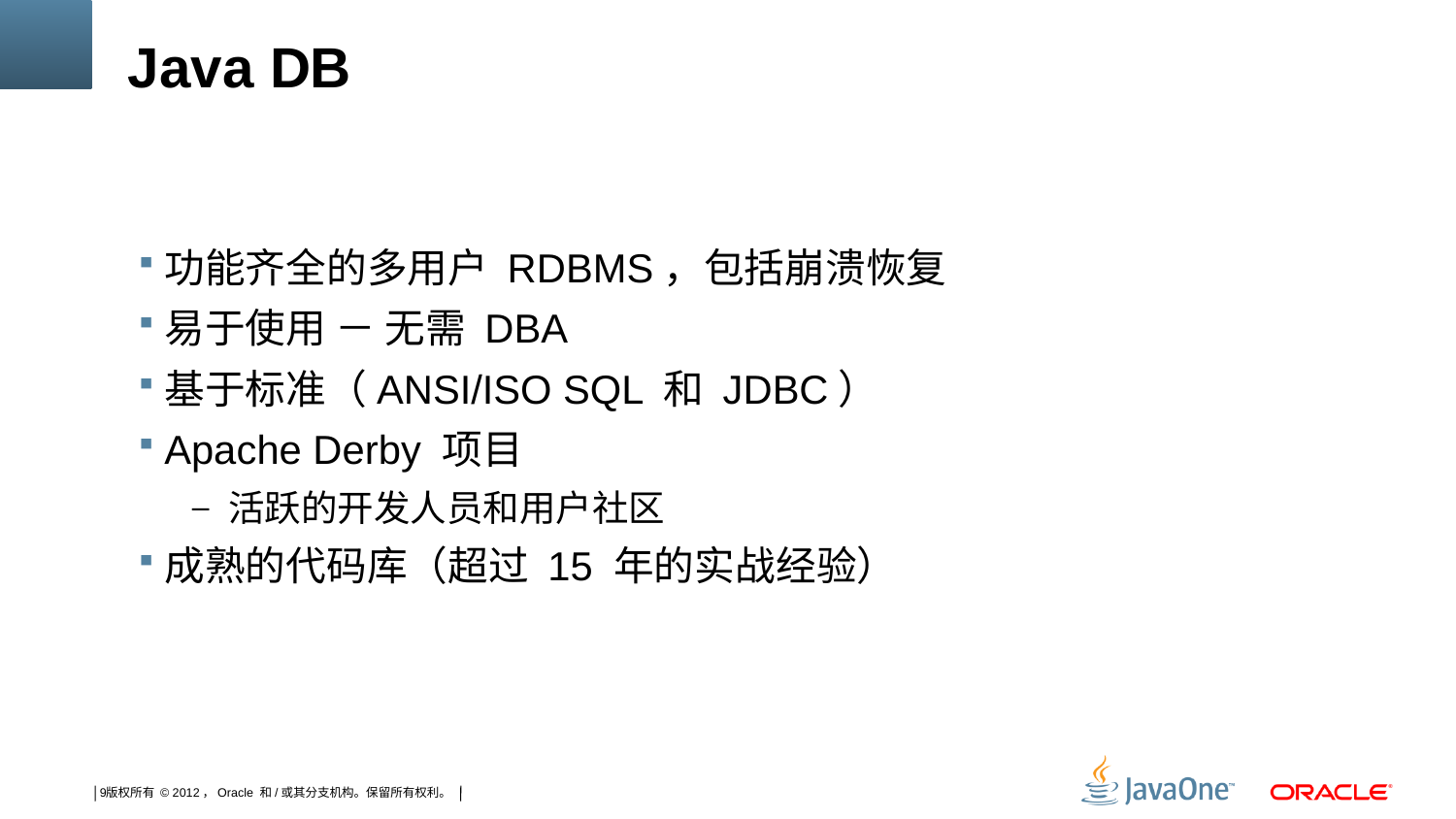

# Java DB

功能齐全的多用户 RDBMS，包括崩溃恢复
易于使用 － 无需 DBA
基于标准（ANSI/ISO SQL 和 JDBC）
Apache Derby 项目
活跃的开发人员和用户社区
成熟的代码库（超过 15 年的实战经验）